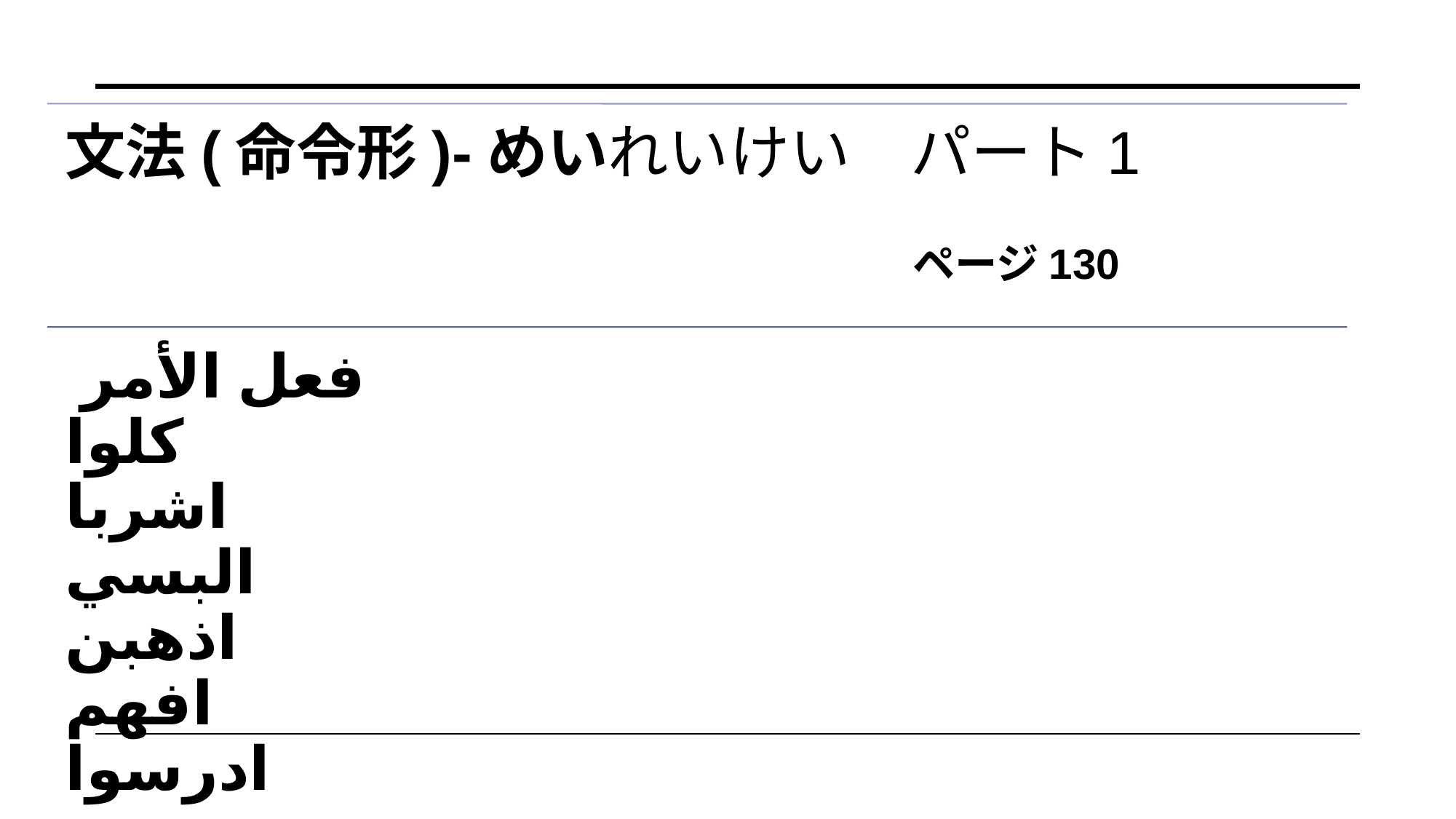

文法(命令形)-めいれいけい　パート1
فعل الأمر
كلوا
اشربا
البسي
اذهبن
افهم
ادرسوا
ページ130